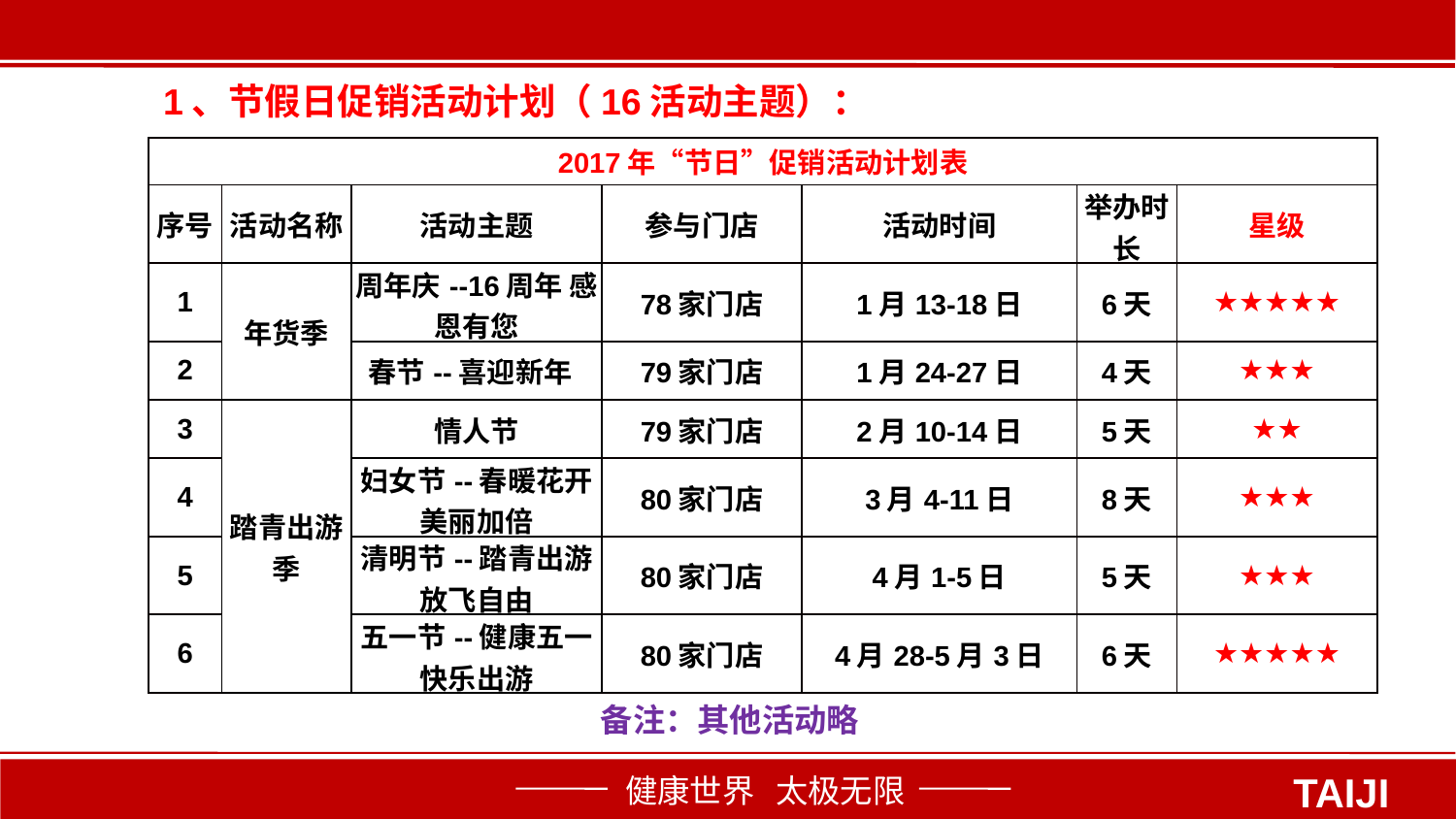

1、节假日促销活动计划（16活动主题）：
| 2017年“节日”促销活动计划表 |  |  |  |  |  |  |
| --- | --- | --- | --- | --- | --- | --- |
| 序号 | 活动名称 | 活动主题 | 参与门店 | 活动时间 | 举办时长 | 星级 |
| 1 | 年货季 | 周年庆--16周年 感恩有您 | 78家门店 | 1月13-18日 | 6天 | ★★★★★ |
| 2 |  | 春节--喜迎新年 | 79家门店 | 1月24-27日 | 4天 | ★★★ |
| 3 | 踏青出游季 | 情人节 | 79家门店 | 2月10-14日 | 5天 | ★★ |
| 4 |  | 妇女节--春暖花开 美丽加倍 | 80家门店 | 3月4-11日 | 8天 | ★★★ |
| 5 |  | 清明节--踏青出游 放飞自由 | 80家门店 | 4月1-5日 | 5天 | ★★★ |
| 6 |  | 五一节--健康五一 快乐出游 | 80家门店 | 4月28-5月3日 | 6天 | ★★★★★ |
备注：其他活动略